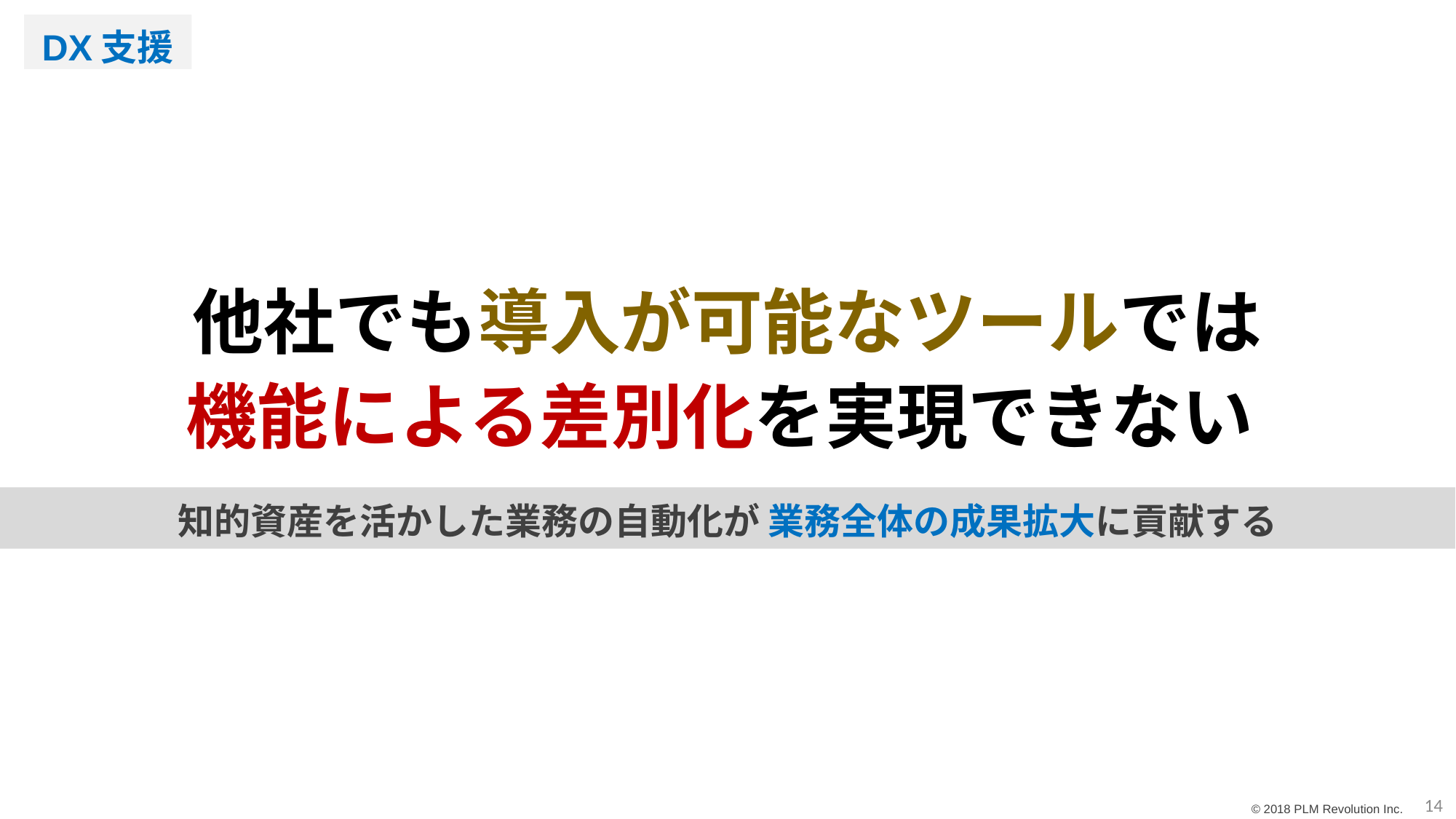

DX支援
他社でも導入が可能なツールでは
機能による差別化を実現できない
知的資産を活かした業務の自動化が 業務全体の成果拡大に貢献する
14
© 2018 PLM Revolution Inc.